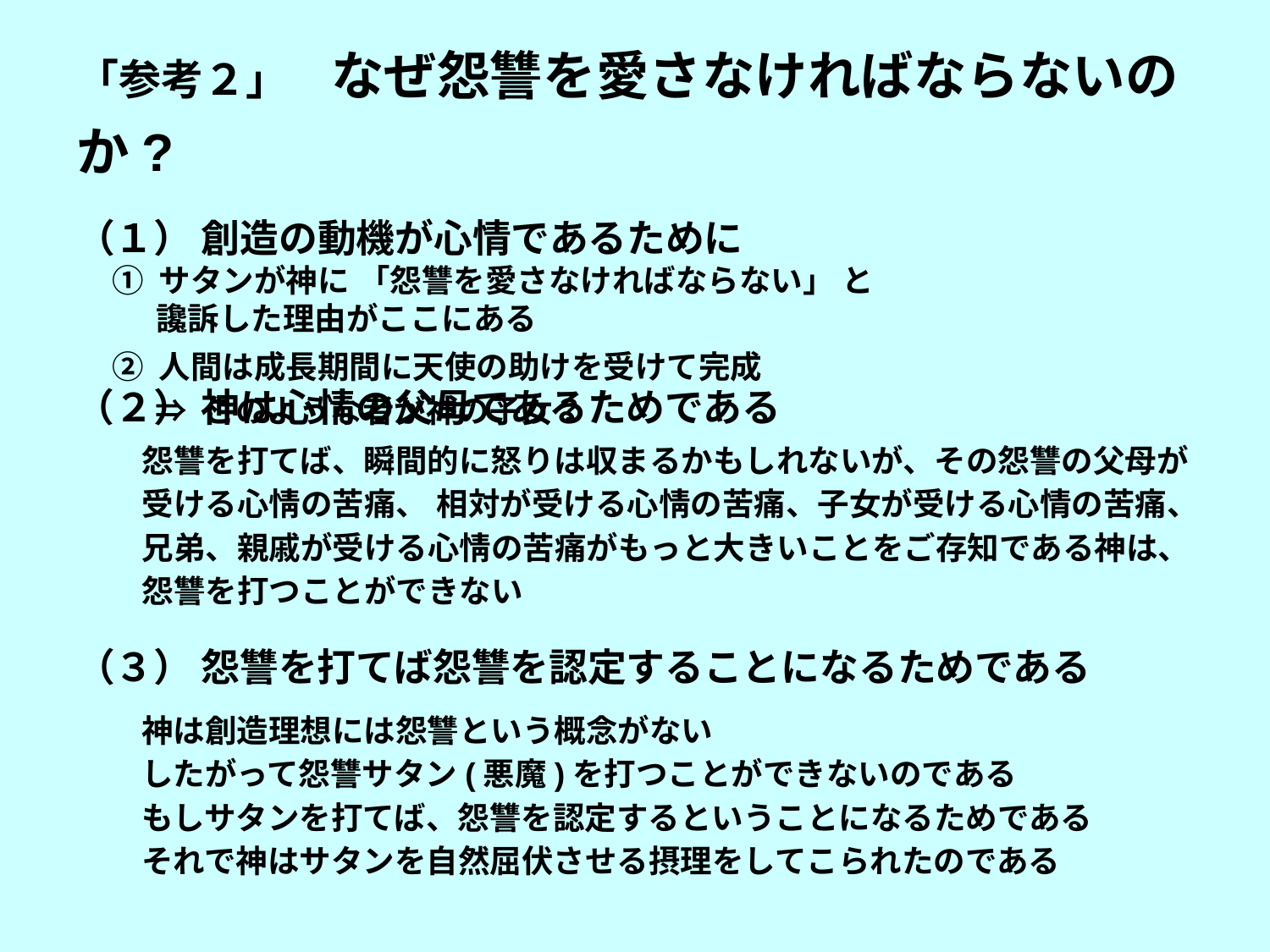

「参考２」 　なぜ怨讐を愛さなければならないのか?

（１） 創造の動機が心情であるために
     ① サタンが神に 「怨讐を愛さなければならない」 と
          讒訴した理由がここにある
     ② 人間は成長期間に天使の助けを受けて完成
           ⇒ このような者が神の子女？
（２） 神は心情の父母であるためである
怨讐を打てば、瞬間的に怒りは収まるかもしれないが、その怨讐の父母が
受ける心情の苦痛、 相対が受ける心情の苦痛、子女が受ける心情の苦痛、
兄弟、親戚が受ける心情の苦痛がもっと大きいことをご存知である神は、
怨讐を打つことができない
（３） 怨讐を打てば怨讐を認定することになるためである
神は創造理想には怨讐という概念がない
したがって怨讐サタン(悪魔)を打つことができないのである
もしサタンを打てば、怨讐を認定するということになるためである
それで神はサタンを自然屈伏させる摂理をしてこられたのである